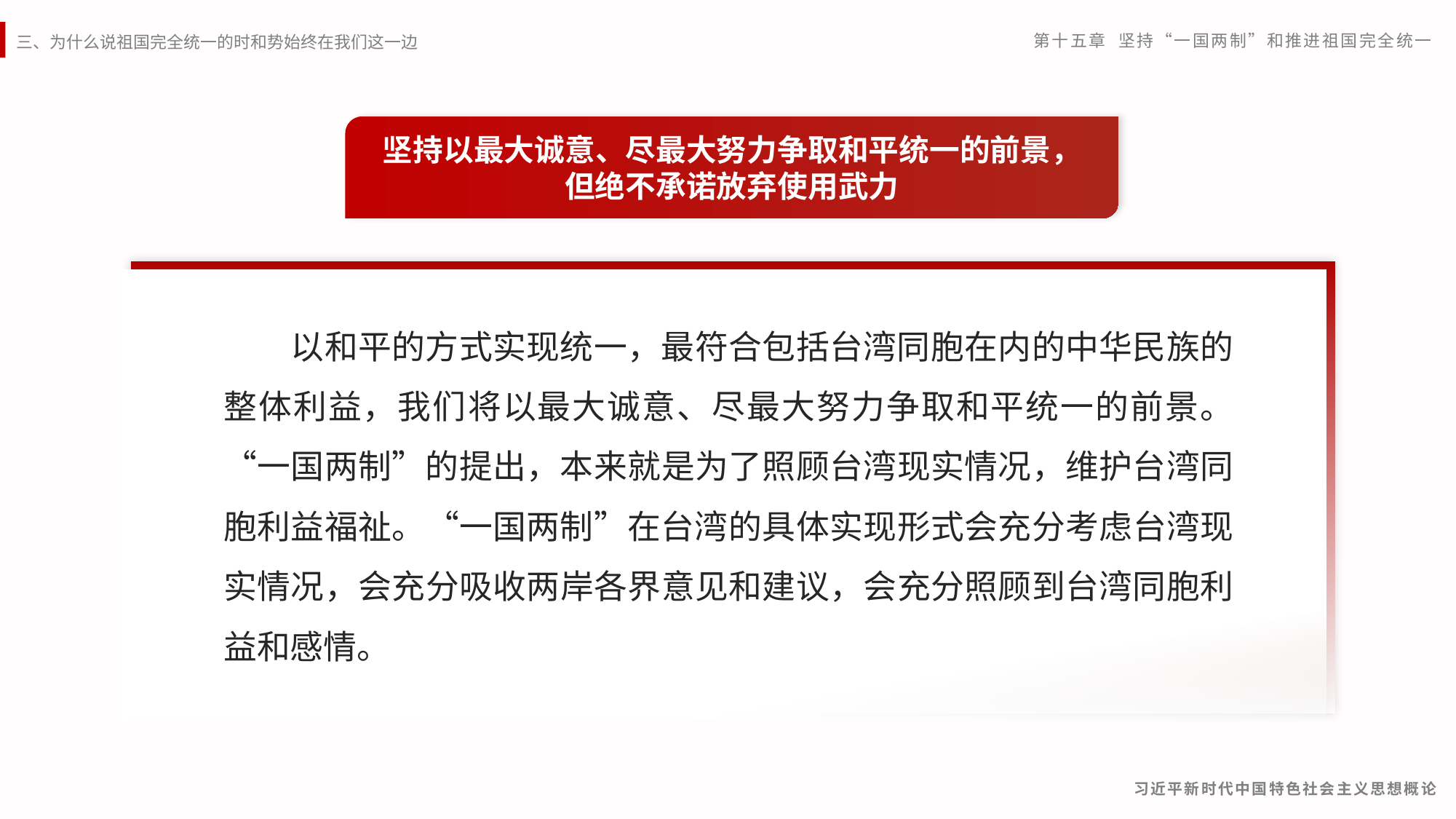

坚持以最大诚意、尽最大努力争取和平统一的前景，
但绝不承诺放弃使用武力

　　以和平的方式实现统一，最符合包括台湾同胞在内的中华民族的整体利益，我们将以最大诚意、尽最大努力争取和平统一的前景。“一国两制”的提出，本来就是为了照顾台湾现实情况，维护台湾同胞利益福祉。“一国两制”在台湾的具体实现形式会充分考虑台湾现实情况，会充分吸收两岸各界意见和建议，会充分照顾到台湾同胞利益和感情。